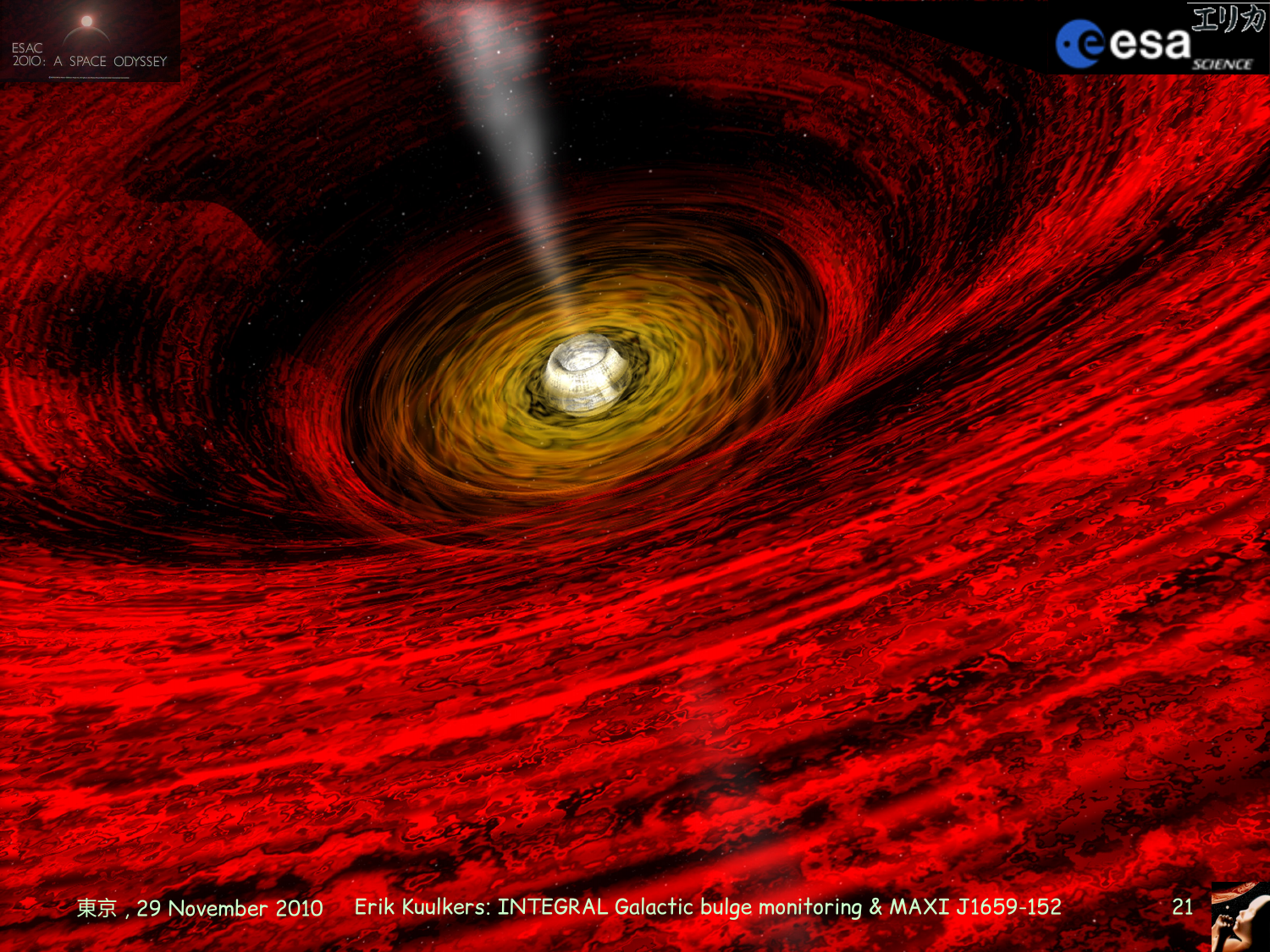

東京, 29 November 2010
Erik Kuulkers: INTEGRAL Galactic bulge monitoring & MAXI J1659-152
21